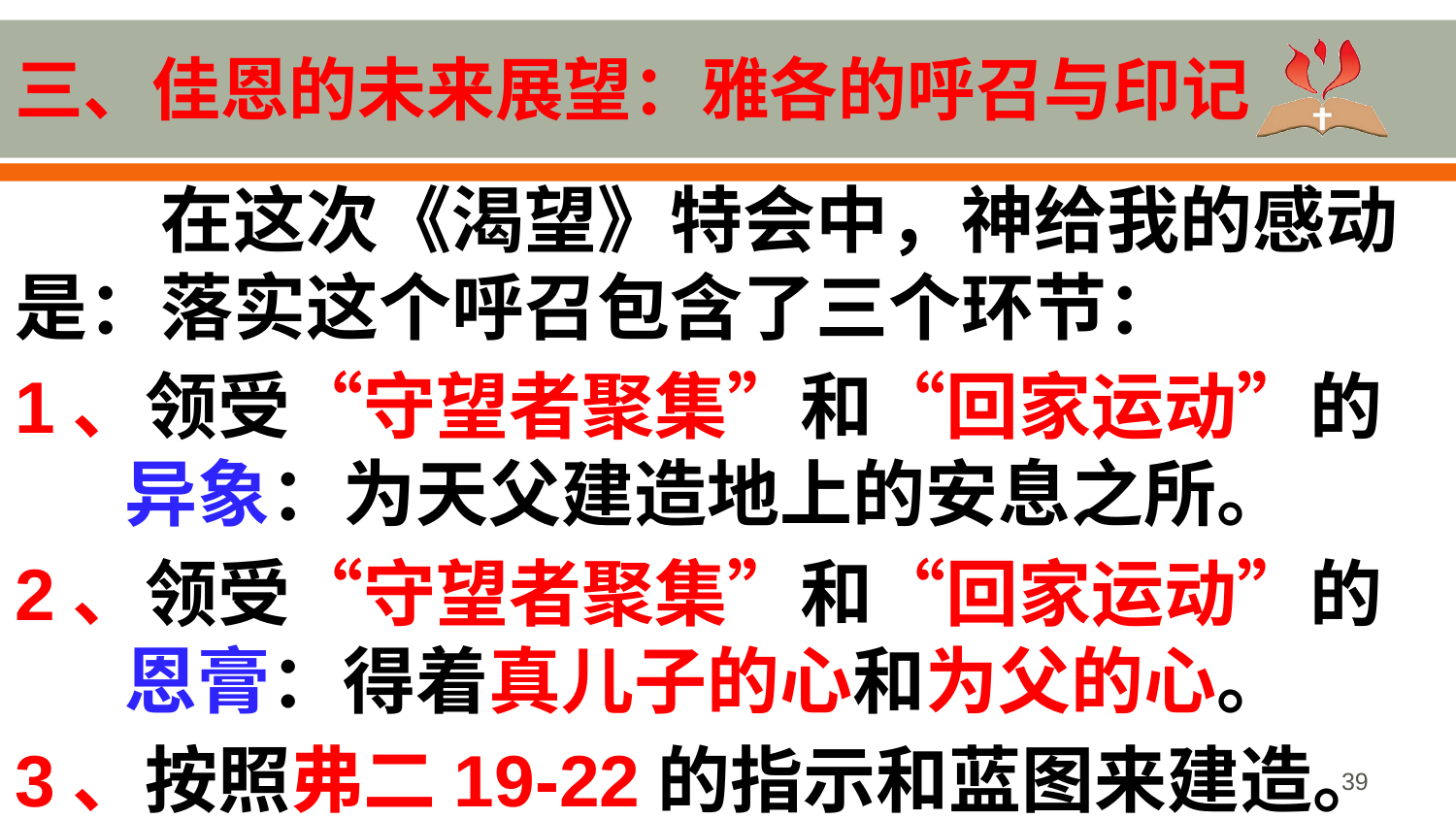

# 三、佳恩的未来展望：雅各的呼召与印记
在这次《渴望》特会中，神给我的感动是：落实这个呼召包含了三个环节：
1、领受“守望者聚集”和“回家运动”的异象：为天父建造地上的安息之所。
2、领受“守望者聚集”和“回家运动”的恩膏：得着真儿子的心和为父的心。
3、按照弗二19-22的指示和蓝图来建造。

39